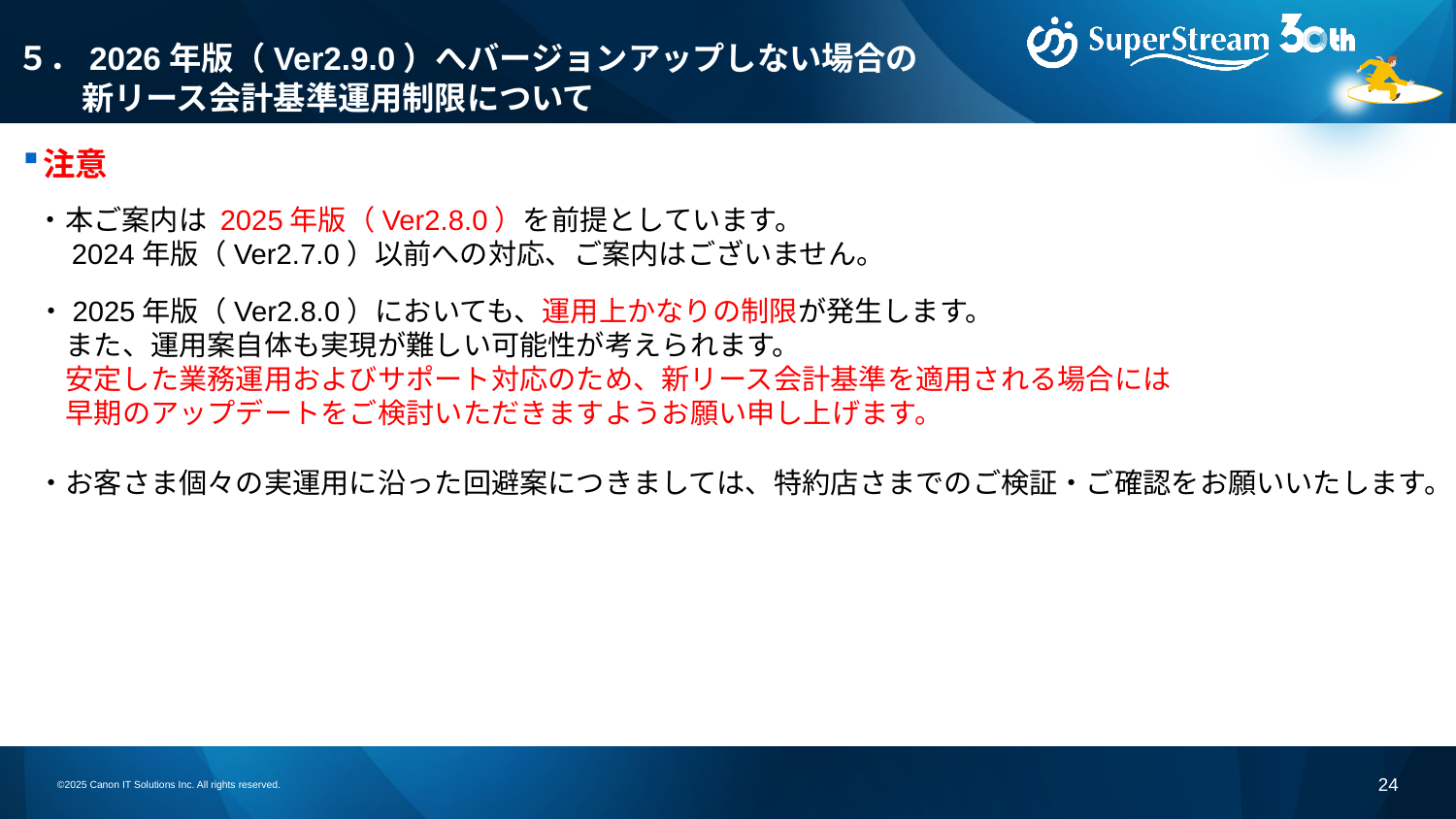

# ５．2026年版（Ver2.9.0）へバージョンアップしない場合の 　　新リース会計基準運用制限について
注意
・本ご案内は 2025年版（Ver2.8.0）を前提としています。
　2024年版（Ver2.7.0）以前への対応、ご案内はございません。
・2025年版（Ver2.8.0）においても、運用上かなりの制限が発生します。
　また、運用案自体も実現が難しい可能性が考えられます。
　安定した業務運用およびサポート対応のため、新リース会計基準を適用される場合には
　早期のアップデートをご検討いただきますようお願い申し上げます。
・お客さま個々の実運用に沿った回避案につきましては、特約店さまでのご検証・ご確認をお願いいたします。
©2025 Canon IT Solutions Inc. All rights reserved.
24